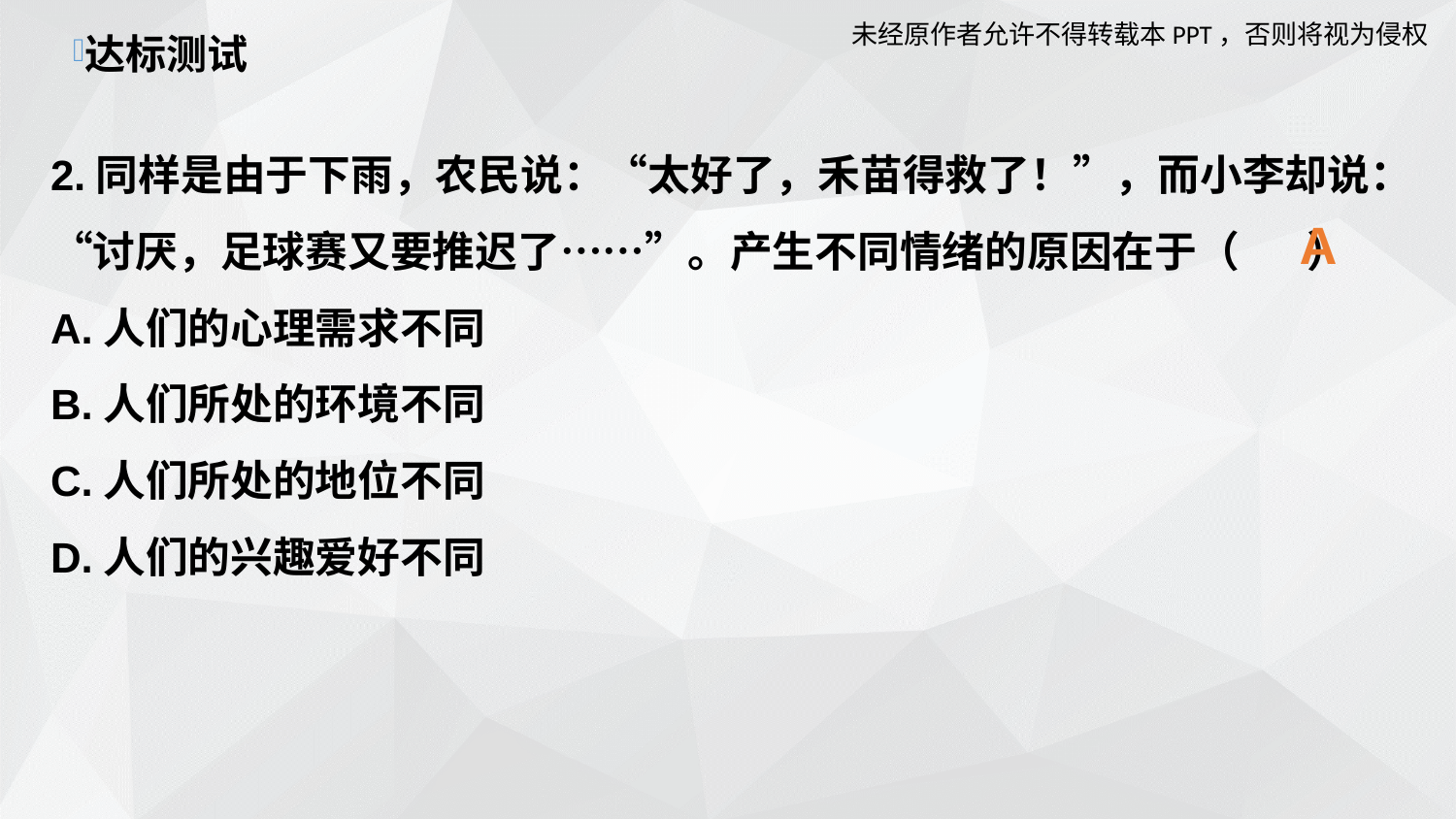

达标测试
2.同样是由于下雨，农民说：“太好了，禾苗得救了！”，而小李却说：“讨厌，足球赛又要推迟了……”。产生不同情绪的原因在于（       ）
A.人们的心理需求不同
B.人们所处的环境不同
C.人们所处的地位不同
D.人们的兴趣爱好不同

Ａ